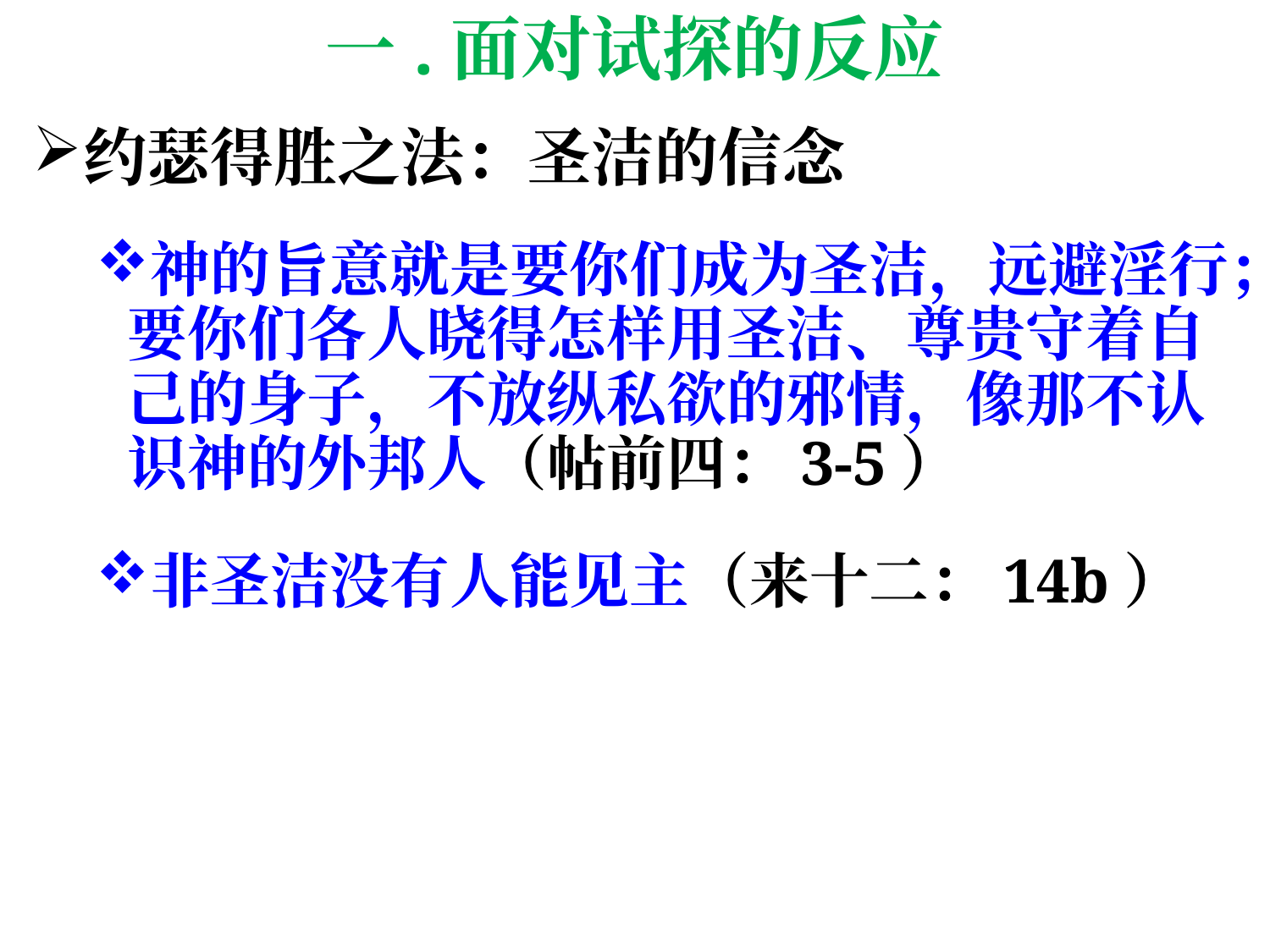

# 一.面对试探的反应
约瑟得胜之法：圣洁的信念

神的旨意就是要你们成为圣洁，远避淫行；要你们各人晓得怎样用圣洁、尊贵守着自己的身子，不放纵私欲的邪情，像那不认识神的外邦人（帖前四：3-5）

非圣洁没有人能见主（来十二：14b）